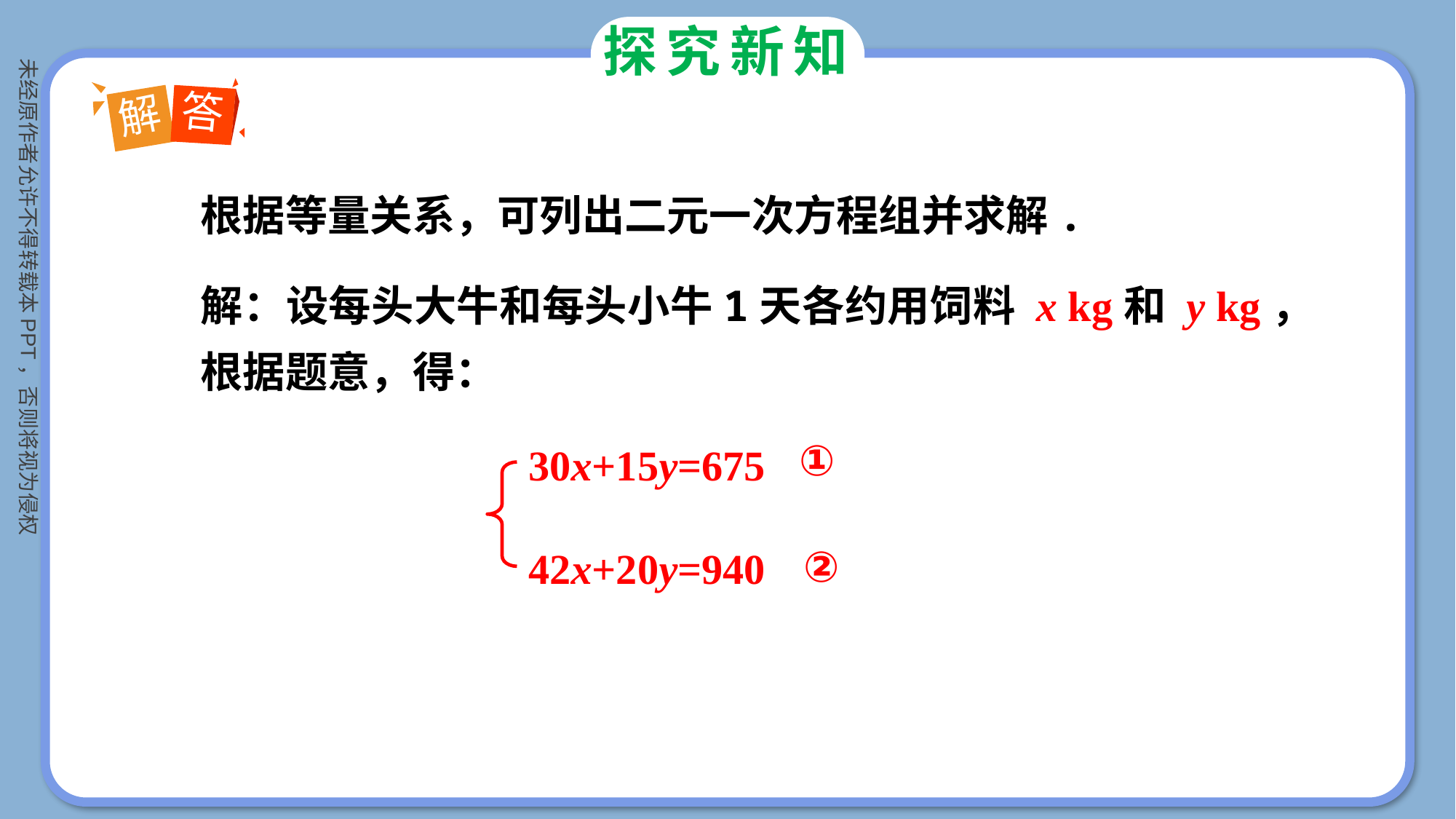

探究新知

答
解

根据等量关系，可列出二元一次方程组并求解.
解：设每头大牛和每头小牛1天各约用饲料 x kg和 y kg，根据题意，得：
30x+15y=675
①

42x+20y=940
②